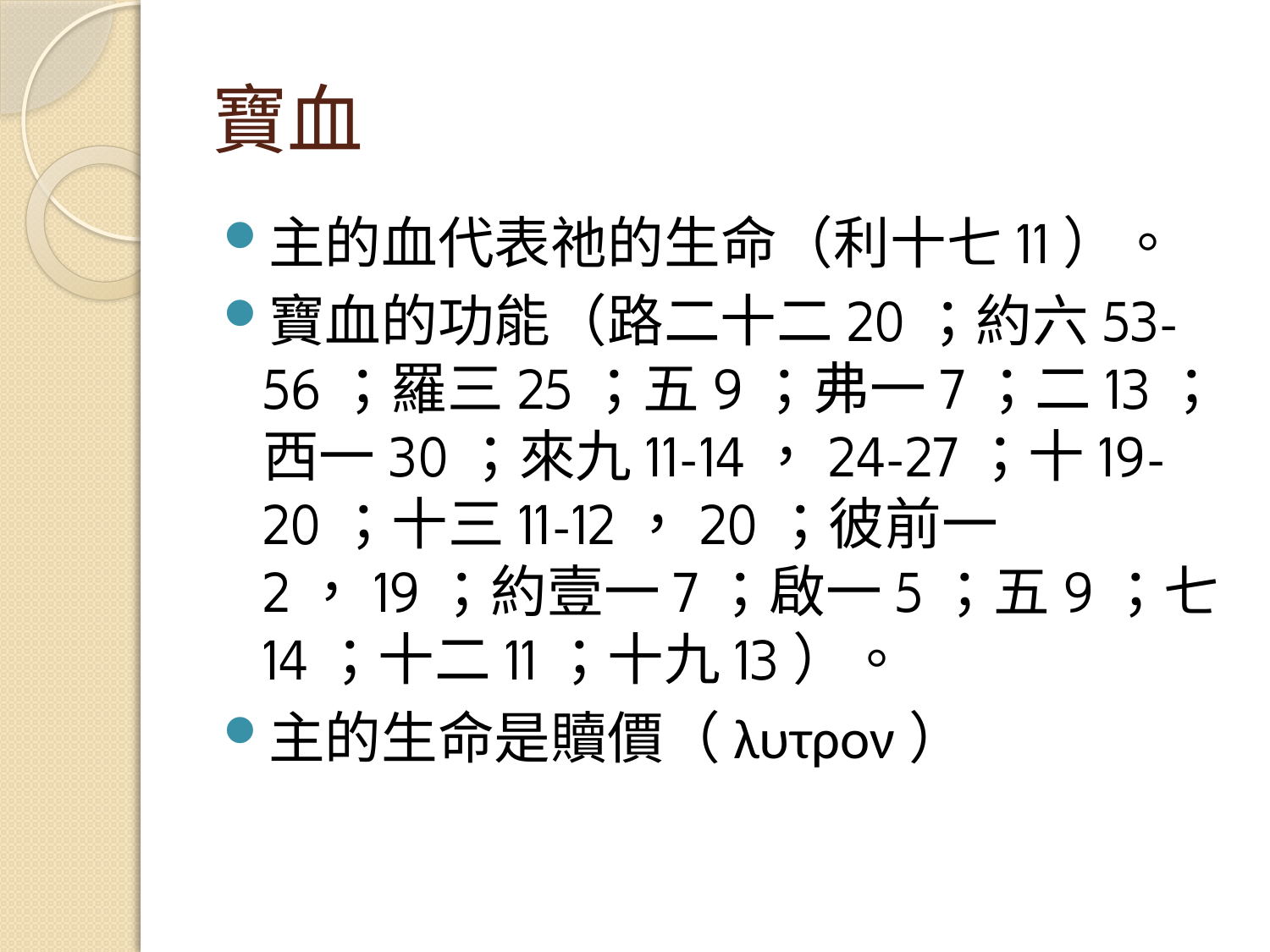

# 寶血
主的血代表祂的生命（利十七11）。
寶血的功能（路二十二20；約六53-56；羅三25；五9；弗一7；二13；西一30；來九11-14，24-27；十19-20；十三11-12，20；彼前一2，19；約壹一7；啟一5；五9；七14；十二11；十九13）。
主的生命是贖價（λυτρον）